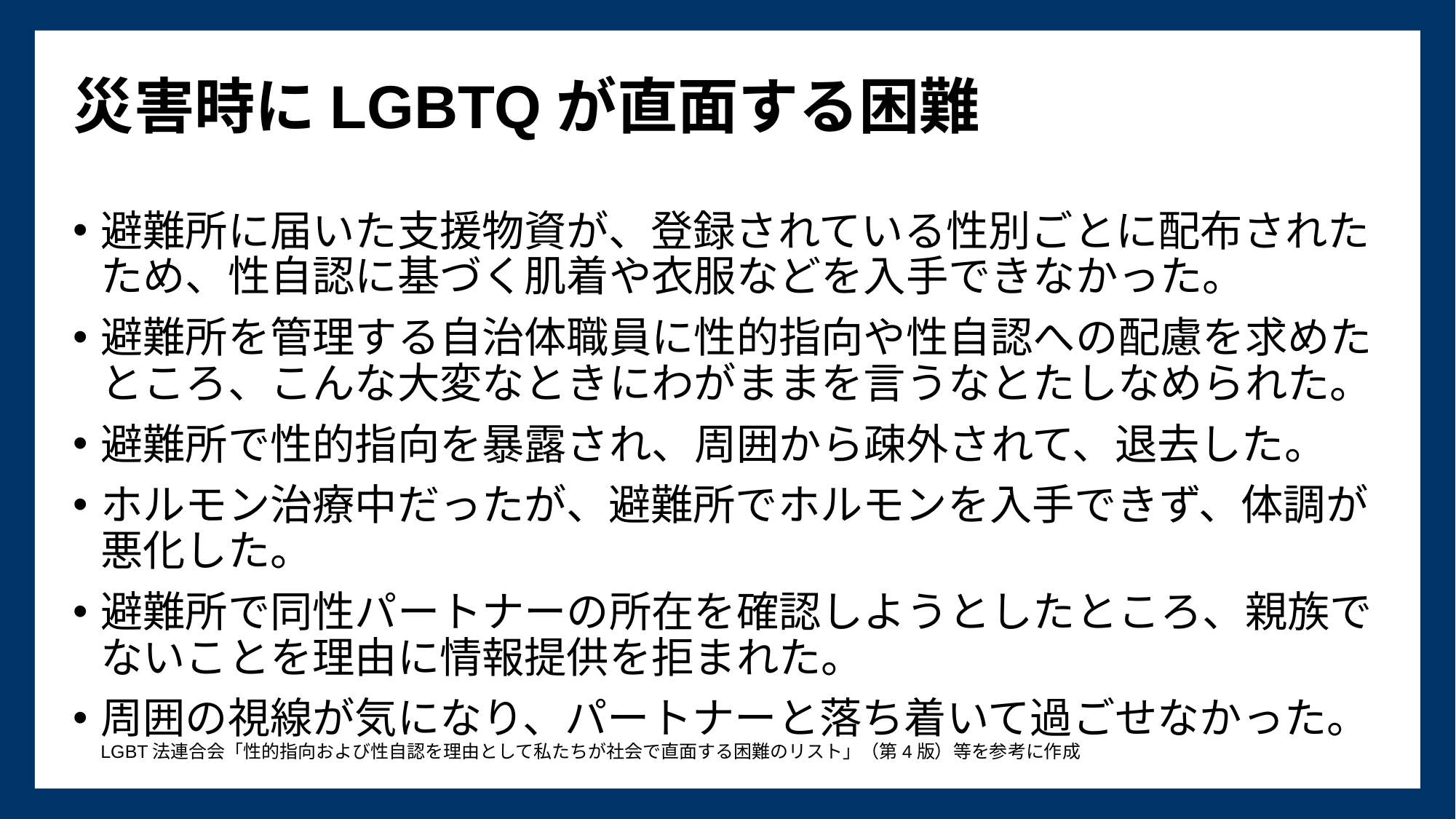

# 災害時にLGBTQが直面する困難
避難所に届いた支援物資が、登録されている性別ごとに配布されたため、性自認に基づく肌着や衣服などを入手できなかった。
避難所を管理する自治体職員に性的指向や性自認への配慮を求めたところ、こんな大変なときにわがままを言うなとたしなめられた。
避難所で性的指向を暴露され、周囲から疎外されて、退去した。
ホルモン治療中だったが、避難所でホルモンを入手できず、体調が悪化した。
避難所で同性パートナーの所在を確認しようとしたところ、親族でないことを理由に情報提供を拒まれた。
周囲の視線が気になり、パートナーと落ち着いて過ごせなかった。 LGBT法連合会「性的指向および性自認を理由として私たちが社会で直面する困難のリスト」（第4版）等を参考に作成